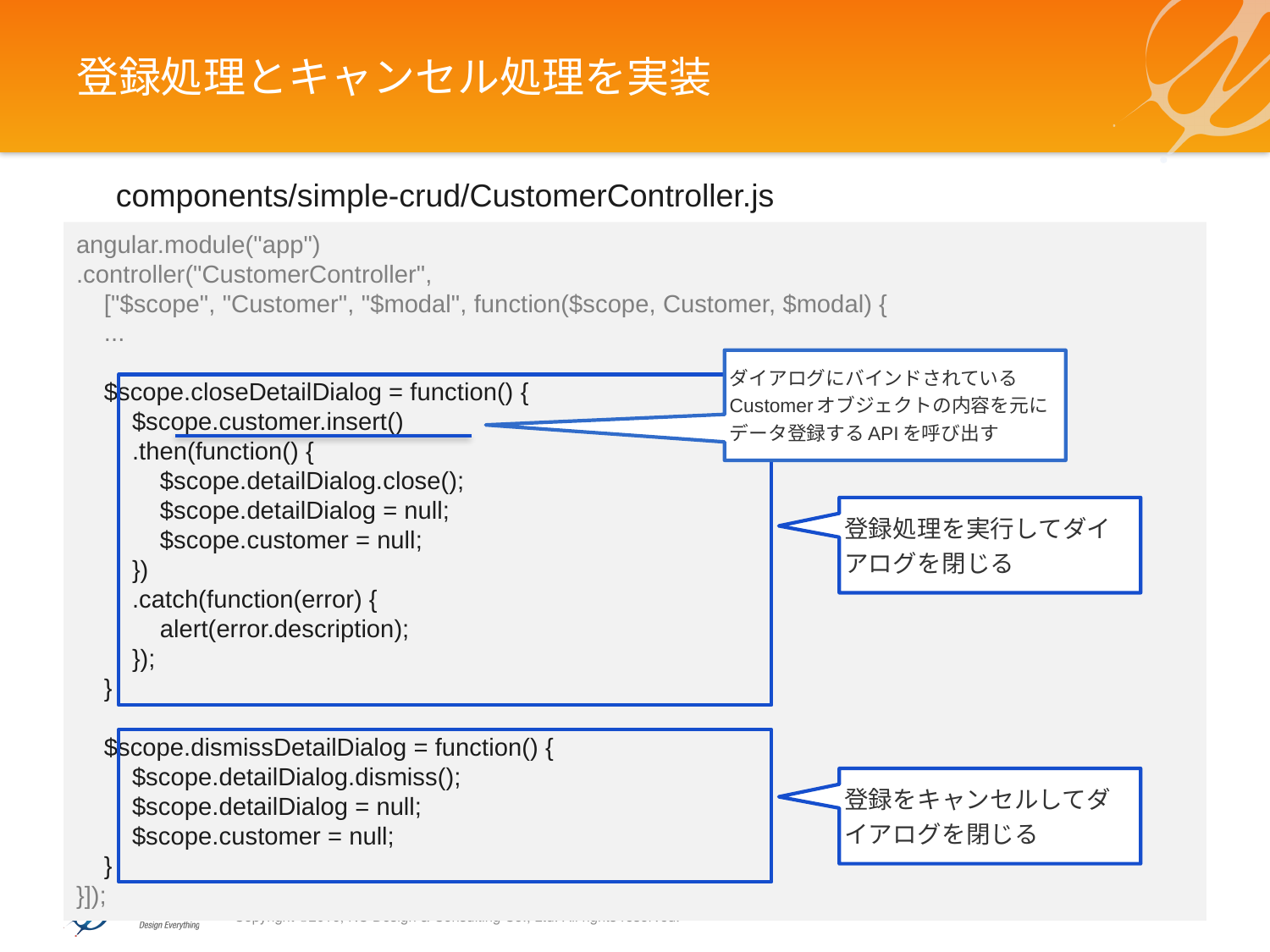

# 登録処理とキャンセル処理を実装
components/simple-crud/CustomerController.js
angular.module("app")
.controller("CustomerController",
    ["$scope", "Customer", "$modal", function($scope, Customer, $modal) {
    ...

    $scope.closeDetailDialog = function() {
        $scope.customer.insert()
        .then(function() {
            $scope.detailDialog.close();
            $scope.detailDialog = null;
            $scope.customer = null;
        })
        .catch(function(error) {
            alert(error.description);
        });
    }

    $scope.dismissDetailDialog = function() {
        $scope.detailDialog.dismiss();
        $scope.detailDialog = null;
        $scope.customer = null;
    }
}]);
ダイアログにバインドされているCustomerオブジェクトの内容を元にデータ登録するAPIを呼び出す

登録処理を実行してダイアログを閉じる

登録をキャンセルしてダイアログを閉じる